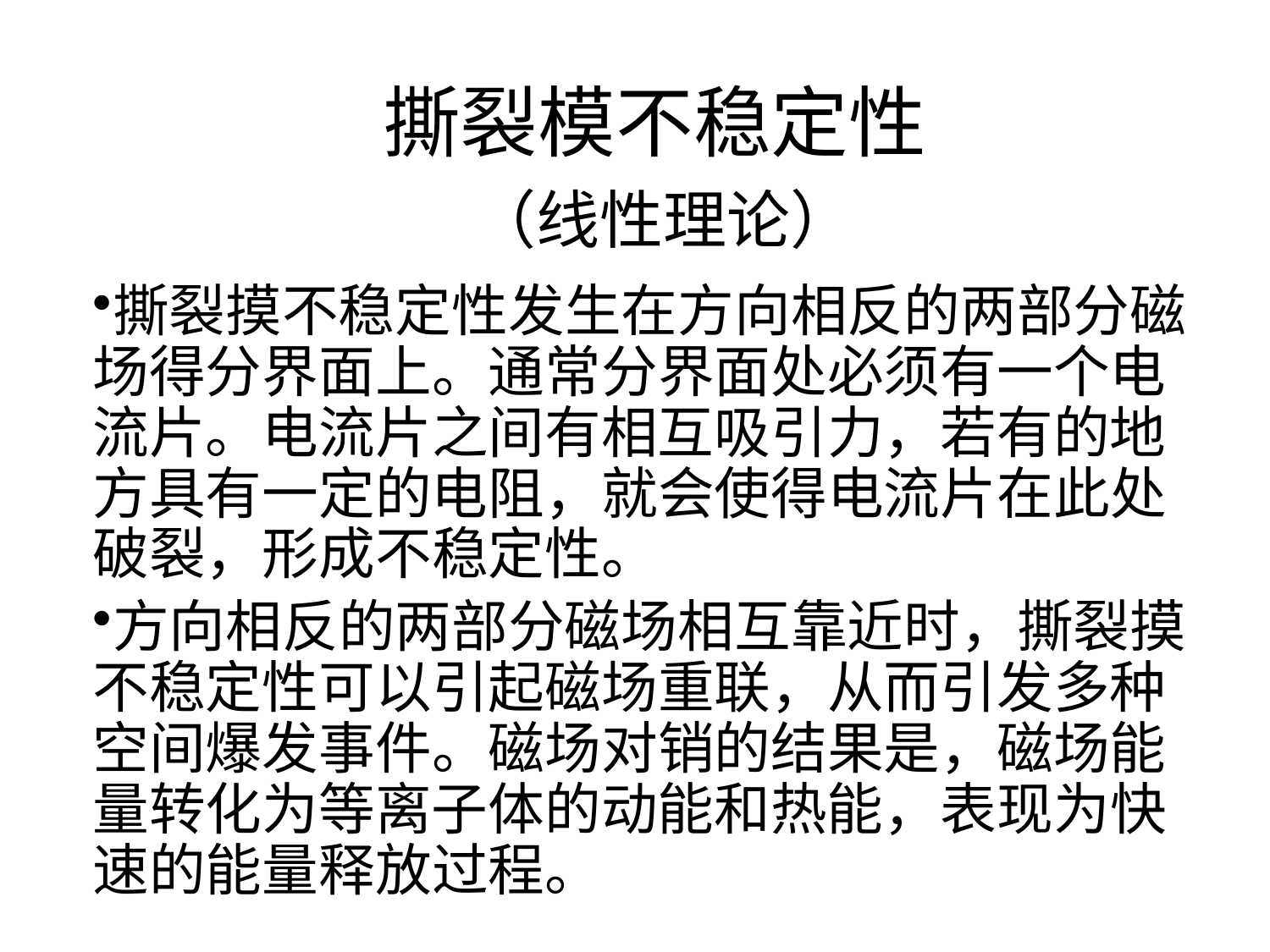

# 撕裂模不稳定性 （线性理论）
撕裂摸不稳定性发生在方向相反的两部分磁场得分界面上。通常分界面处必须有一个电流片。电流片之间有相互吸引力，若有的地方具有一定的电阻，就会使得电流片在此处破裂，形成不稳定性。
方向相反的两部分磁场相互靠近时，撕裂摸不稳定性可以引起磁场重联，从而引发多种空间爆发事件。磁场对销的结果是，磁场能量转化为等离子体的动能和热能，表现为快速的能量释放过程。